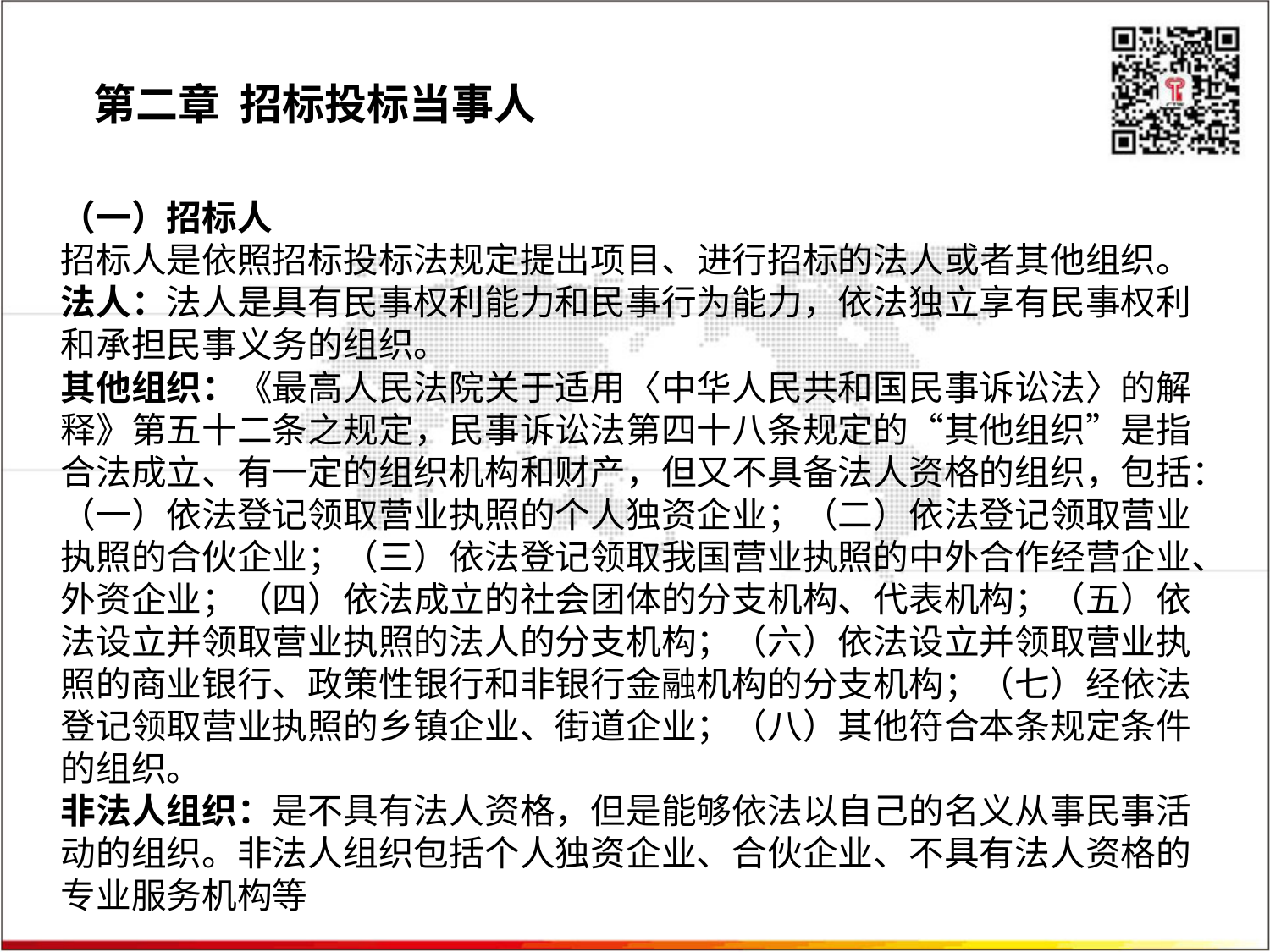

第二章  招标投标当事人
（一）招标人
招标人是依照招标投标法规定提出项目、进行招标的法人或者其他组织。
法人：法人是具有民事权利能力和民事行为能力，依法独立享有民事权利和承担民事义务的组织。
其他组织：《最高人民法院关于适用〈中华人民共和国民事诉讼法〉的解释》第五十二条之规定，民事诉讼法第四十八条规定的“其他组织”是指合法成立、有一定的组织机构和财产，但又不具备法人资格的组织，包括：（一）依法登记领取营业执照的个人独资企业；（二）依法登记领取营业执照的合伙企业；（三）依法登记领取我国营业执照的中外合作经营企业、外资企业；（四）依法成立的社会团体的分支机构、代表机构；（五）依法设立并领取营业执照的法人的分支机构；（六）依法设立并领取营业执照的商业银行、政策性银行和非银行金融机构的分支机构；（七）经依法登记领取营业执照的乡镇企业、街道企业；（八）其他符合本条规定条件的组织。
非法人组织：是不具有法人资格，但是能够依法以自己的名义从事民事活动的组织。非法人组织包括个人独资企业、合伙企业、不具有法人资格的专业服务机构等